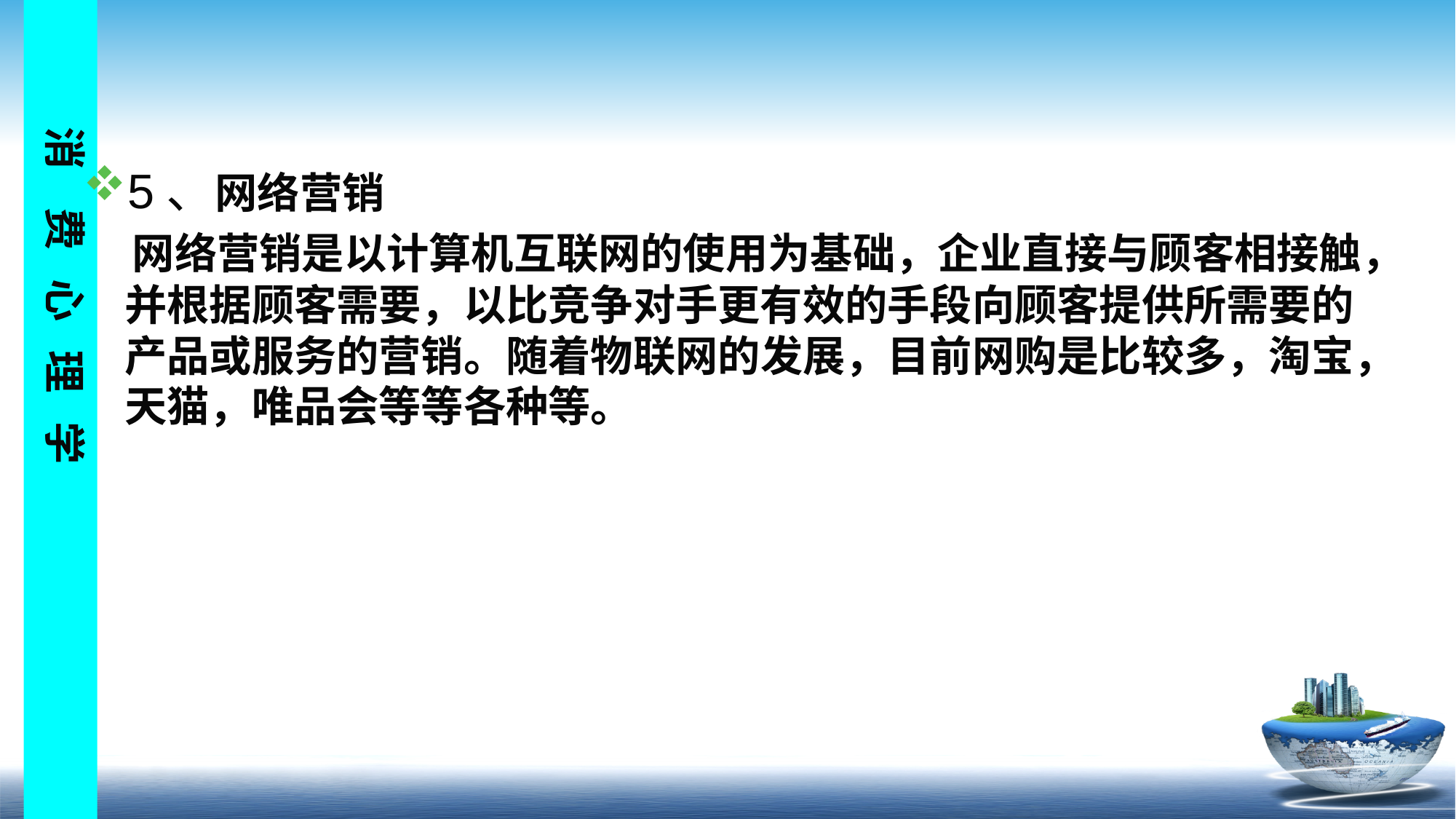

#
5、网络营销
    网络营销是以计算机互联网的使用为基础，企业直接与顾客相接触，并根据顾客需要，以比竞争对手更有效的手段向顾客提供所需要的产品或服务的营销。随着物联网的发展，目前网购是比较多，淘宝，天猫，唯品会等等各种等。